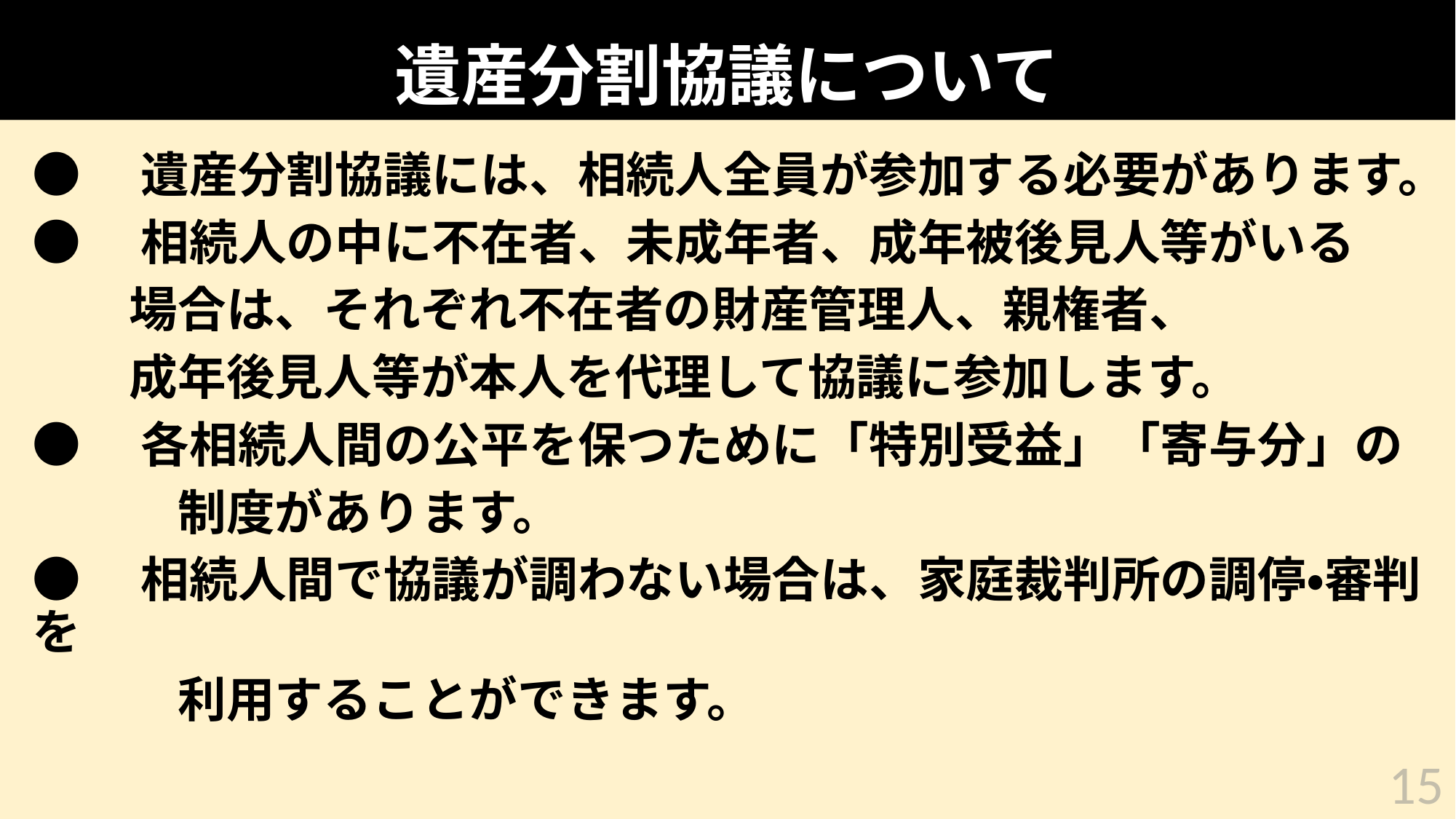

# 遺産分割協議について
●　遺産分割協議には、相続人全員が参加する必要があります。
●　相続人の中に不在者、未成年者、成年被後見人等がいる
　　場合は、それぞれ不在者の財産管理人、親権者、
　　成年後見人等が本人を代理して協議に参加します。
●　各相続人間の公平を保つために「特別受益」「寄与分」の
　　　制度があります。
●　相続人間で協議が調わない場合は、家庭裁判所の調停・審判を
　　　利用することができます。
15